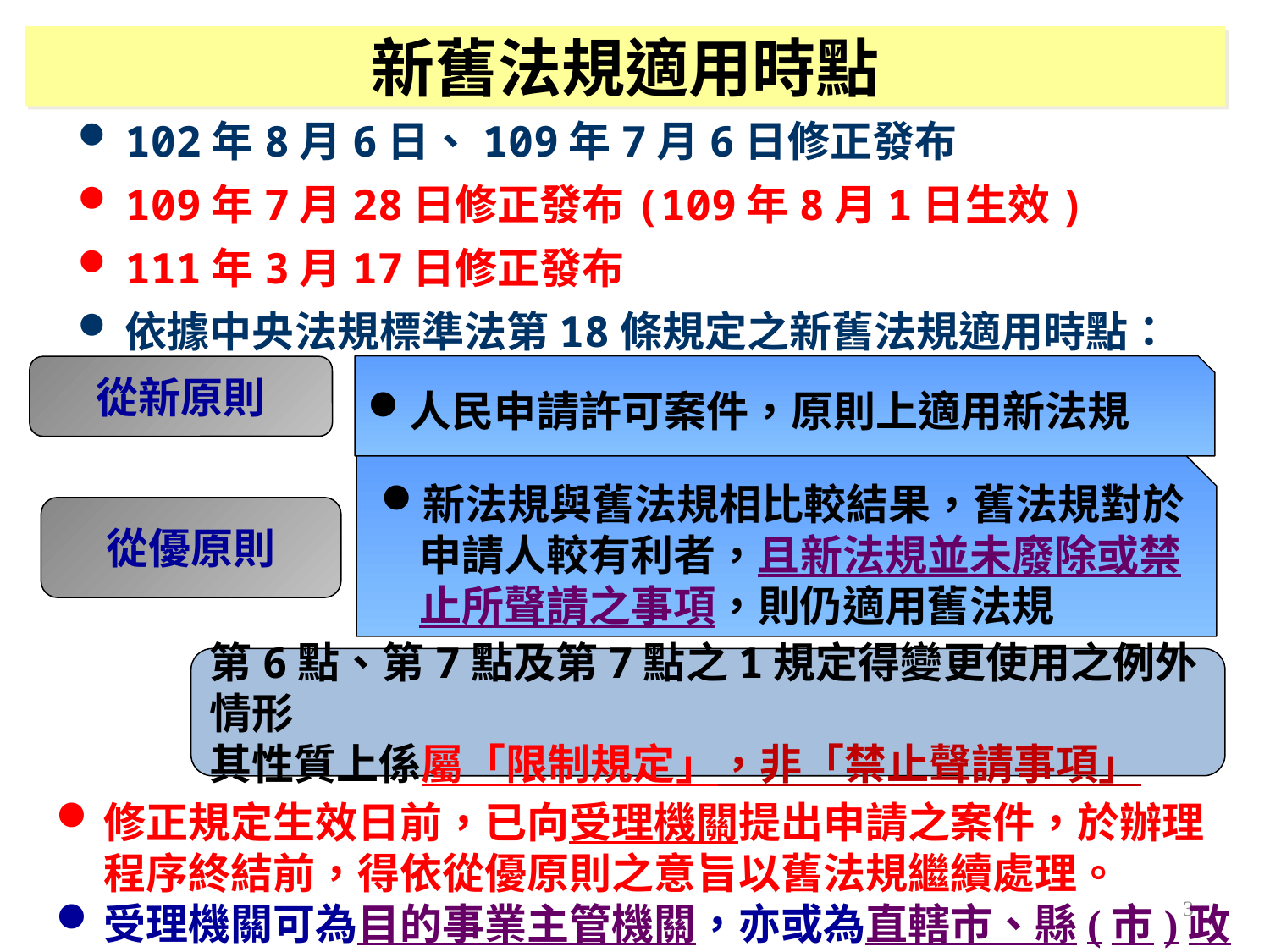

新舊法規適用時點
102年8月6日、109年7月6日修正發布
109年7月28日修正發布(109年8月1日生效)
111年3月17日修正發布
依據中央法規標準法第18條規定之新舊法規適用時點：
人民申請許可案件，原則上適用新法規
從新原則
新法規與舊法規相比較結果，舊法規對於申請人較有利者，且新法規並未廢除或禁止所聲請之事項，則仍適用舊法規
從優原則
第6點、第7點及第7點之1規定得變更使用之例外情形
其性質上係屬「限制規定」，非「禁止聲請事項」
修正規定生效日前，已向受理機關提出申請之案件，於辦理程序終結前，得依從優原則之意旨以舊法規繼續處理。
受理機關可為目的事業主管機關，亦或為直轄市、縣(市)政府。
3